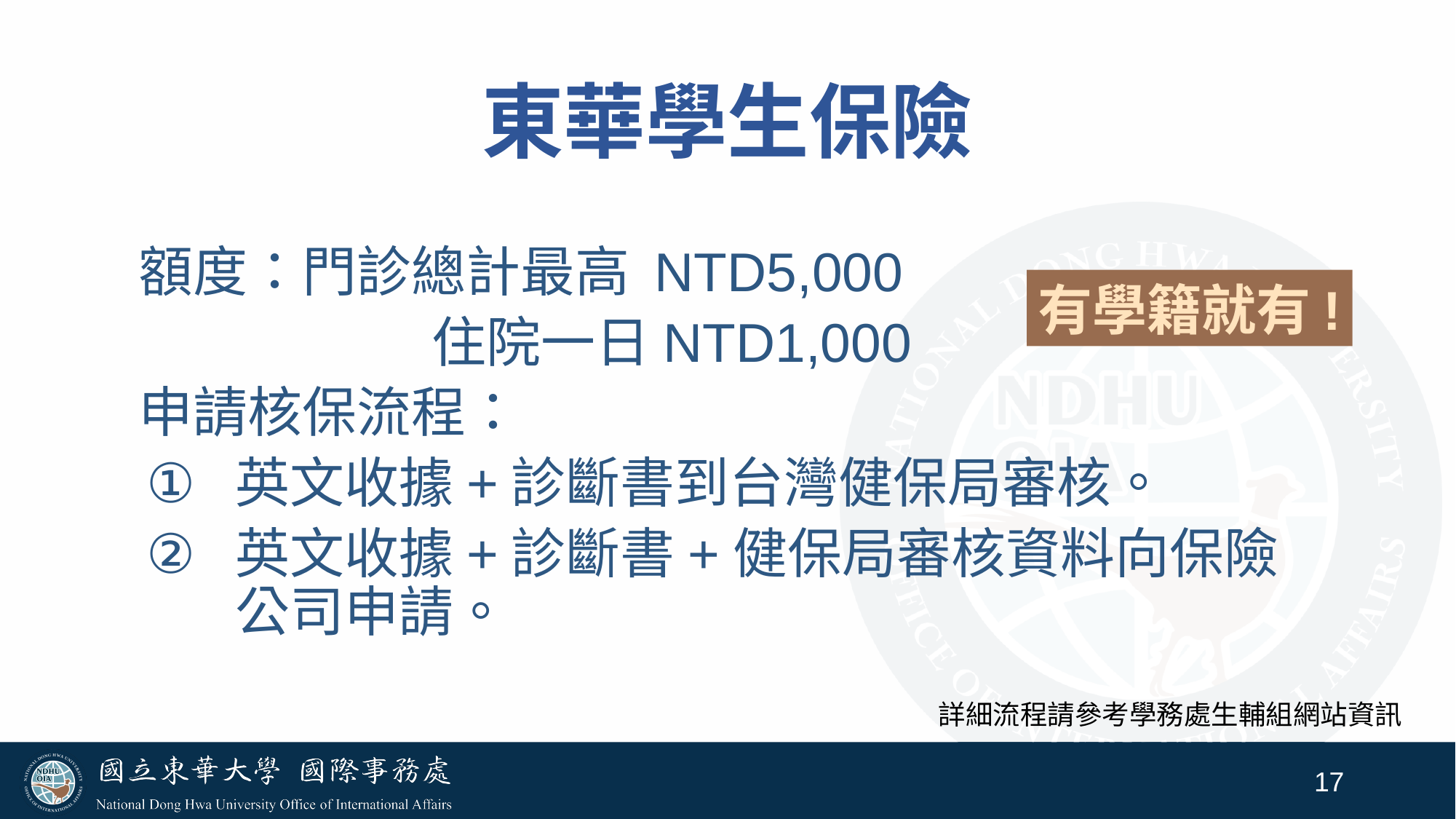

# 東華學生保險
額度：門診總計最高 NTD5,000
                       住院一日NTD1,000
申請核保流程：
英文收據+診斷書到台灣健保局審核。
英文收據+診斷書+健保局審核資料向保險公司申請。

有學籍就有!
詳細流程請參考學務處生輔組網站資訊
17